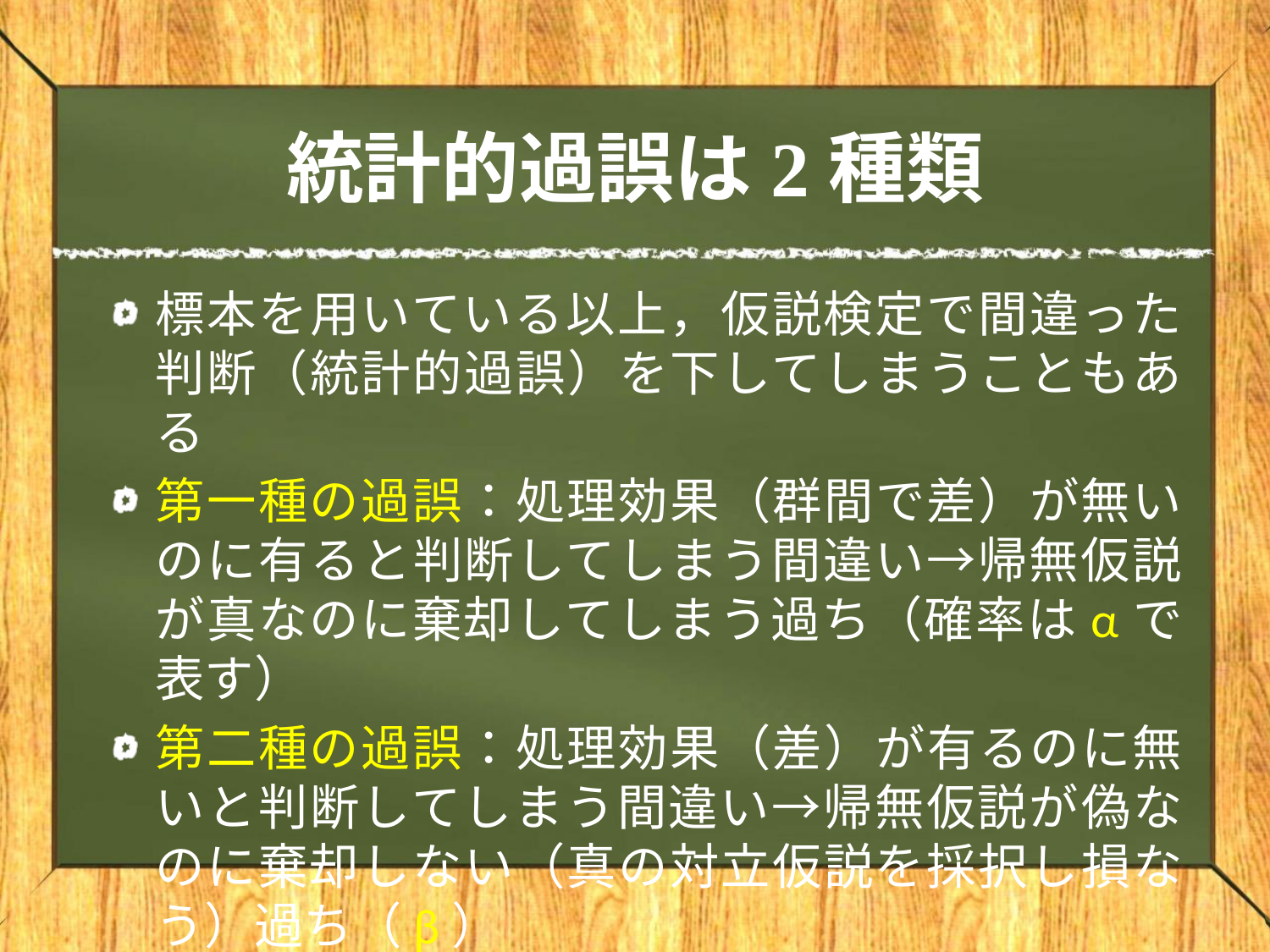

# 統計的過誤は2種類
標本を用いている以上，仮説検定で間違った判断（統計的過誤）を下してしまうこともある
第一種の過誤：処理効果（群間で差）が無いのに有ると判断してしまう間違い→帰無仮説が真なのに棄却してしまう過ち（確率はαで表す）
第二種の過誤：処理効果（差）が有るのに無いと判断してしまう間違い→帰無仮説が偽なのに棄却しない（真の対立仮説を採択し損なう）過ち（β）
それぞれを図解すると…